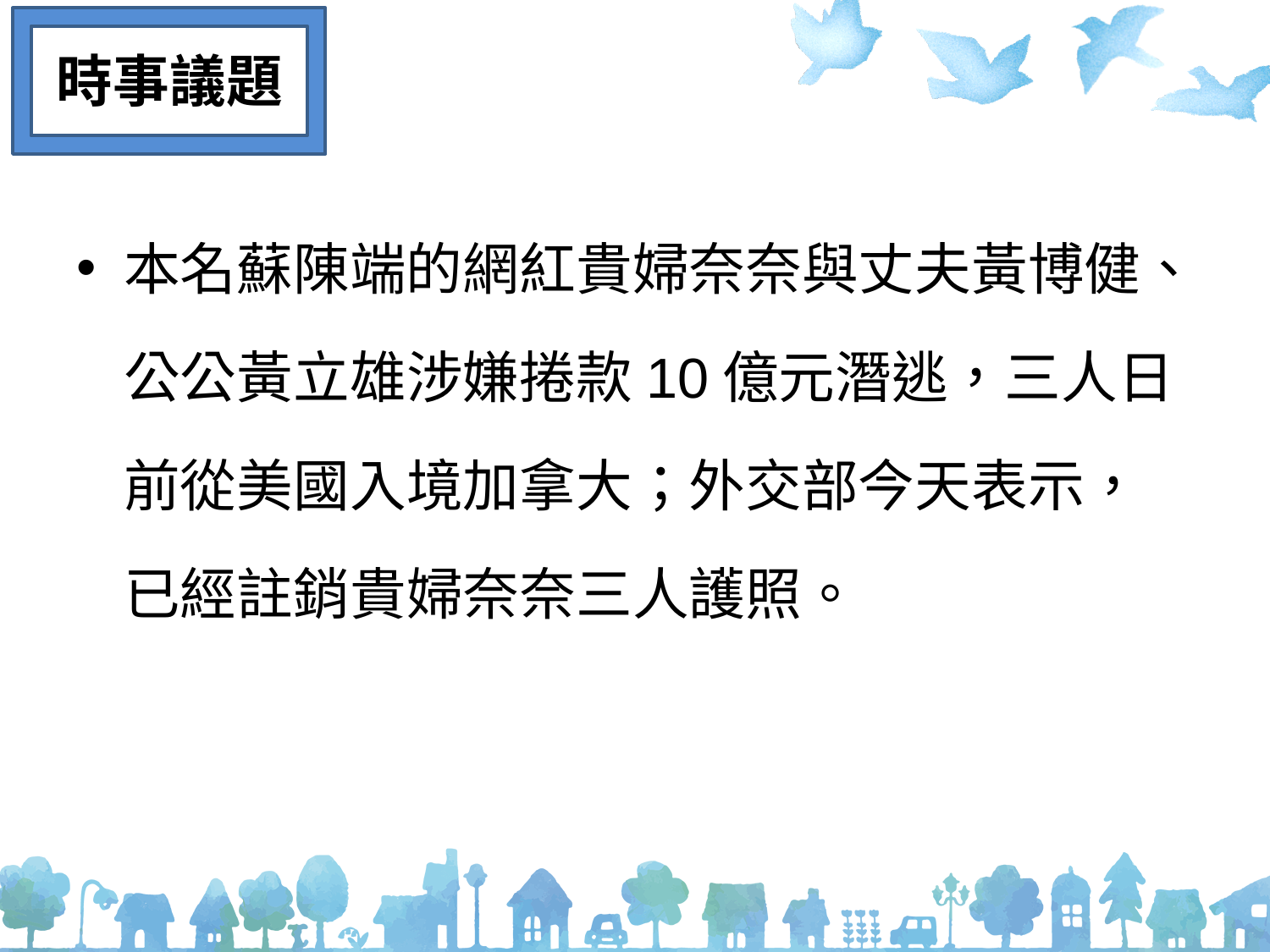

時事議題
本名蘇陳端的網紅貴婦奈奈與丈夫黃博健、公公黃立雄涉嫌捲款10億元潛逃，三人日前從美國入境加拿大；外交部今天表示，已經註銷貴婦奈奈三人護照。